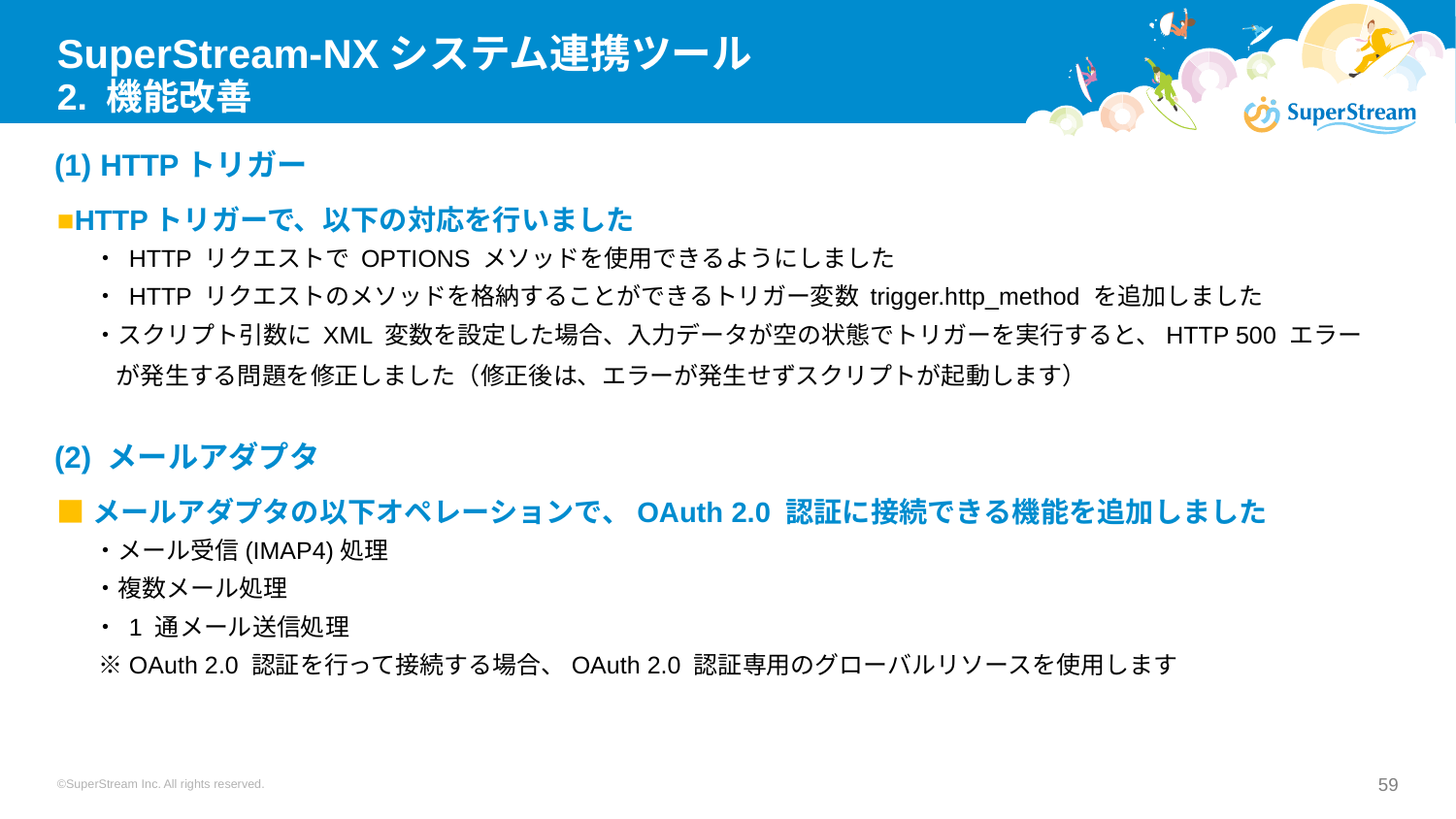

# SuperStream-NXシステム連携ツール 2. 機能改善
(1) HTTPトリガー
■HTTPトリガーで、以下の対応を行いました
　・ HTTP リクエストで OPTIONS メソッドを使用できるようにしました
　・ HTTP リクエストのメソッドを格納することができるトリガー変数 trigger.http_method を追加しました
　・スクリプト引数に XML 変数を設定した場合、入力データが空の状態でトリガーを実行すると、HTTP 500 エラー
　　  が発生する問題を修正しました（修正後は、エラーが発生せずスクリプトが起動します）
(2) メールアダプタ
■メールアダプタの以下オペレーションで、OAuth 2.0 認証に接続できる機能を追加しました
　・メール受信(IMAP4)処理
　・複数メール処理
　・ 1 通メール送信処理
　 ※OAuth 2.0 認証を行って接続する場合、OAuth 2.0 認証専用のグローバルリソースを使用します
©SuperStream Inc. All rights reserved.
59